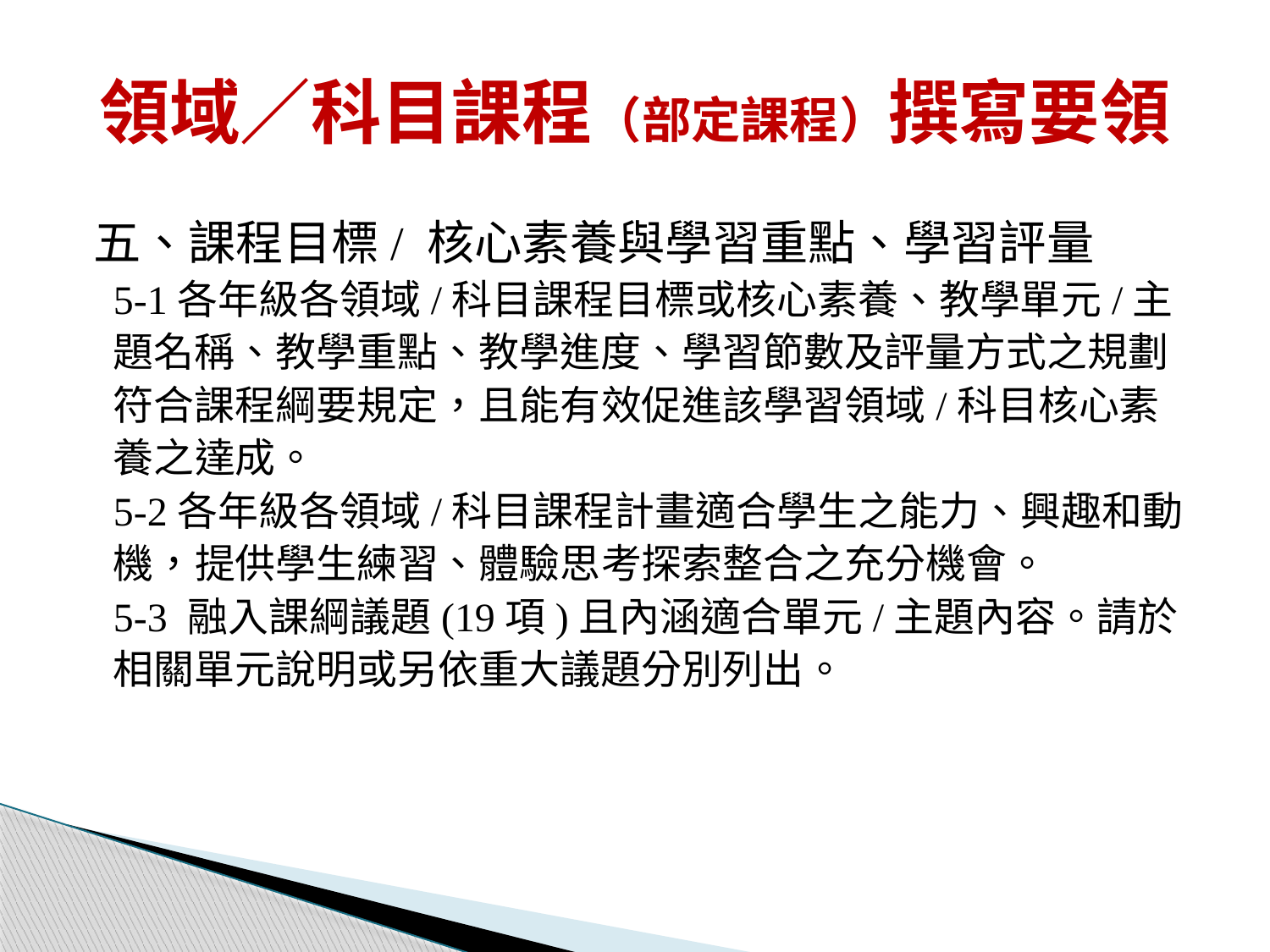

# 領域／科目課程（部定課程）撰寫要領
五、課程目標/ 核心素養與學習重點、學習評量
5-1各年級各領域/科目課程目標或核心素養、教學單元/主題名稱、教學重點、教學進度、學習節數及評量方式之規劃符合課程綱要規定，且能有效促進該學習領域/科目核心素養之達成。
5-2各年級各領域/科目課程計畫適合學生之能力、興趣和動機，提供學生練習、體驗思考探索整合之充分機會。
5-3 融入課綱議題(19項)且內涵適合單元/主題內容。請於相關單元說明或另依重大議題分別列出。